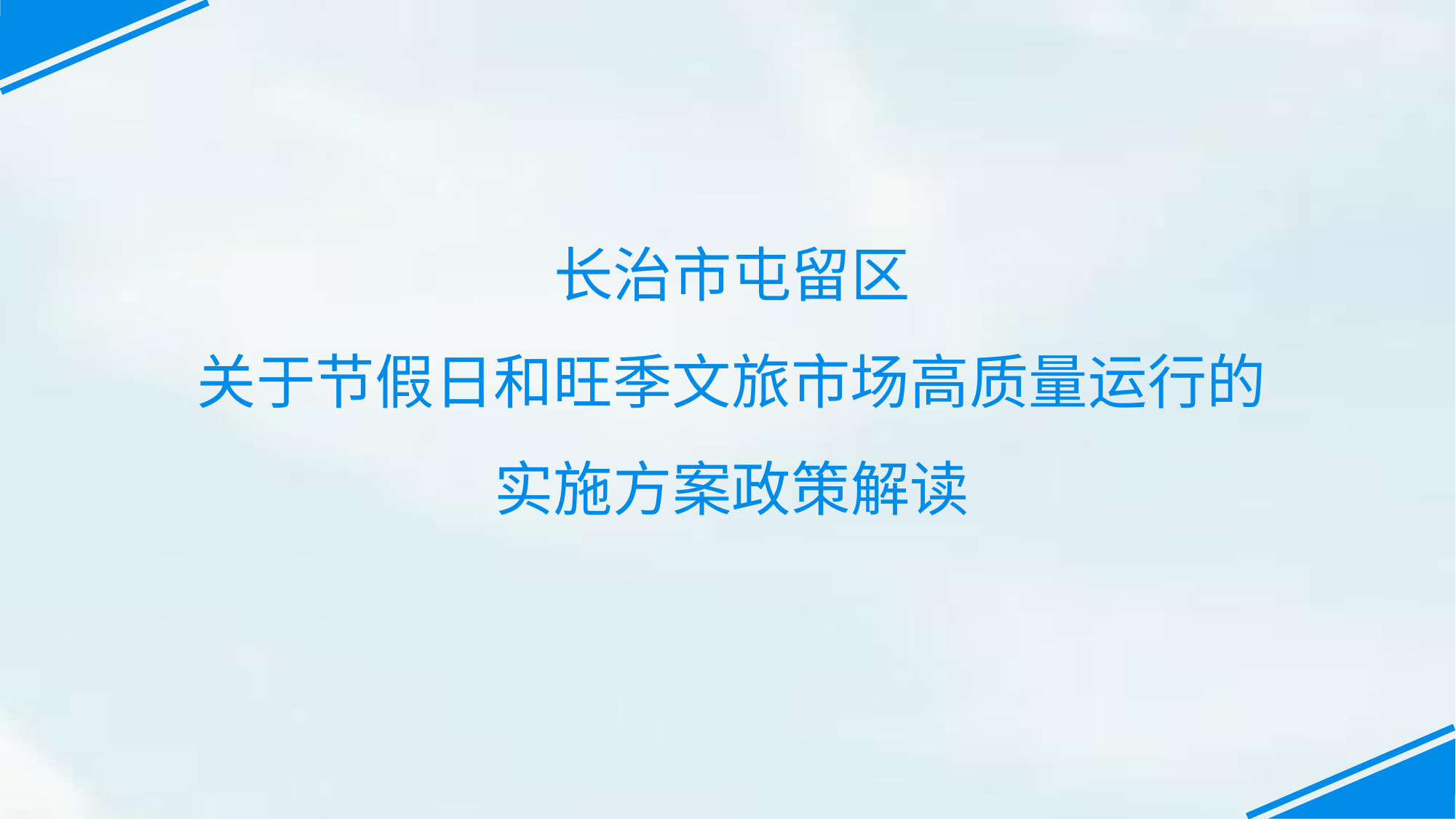

# 长治市屯留区 关于节假日和旺季文旅市场高质量运行的 实施方案政策解读